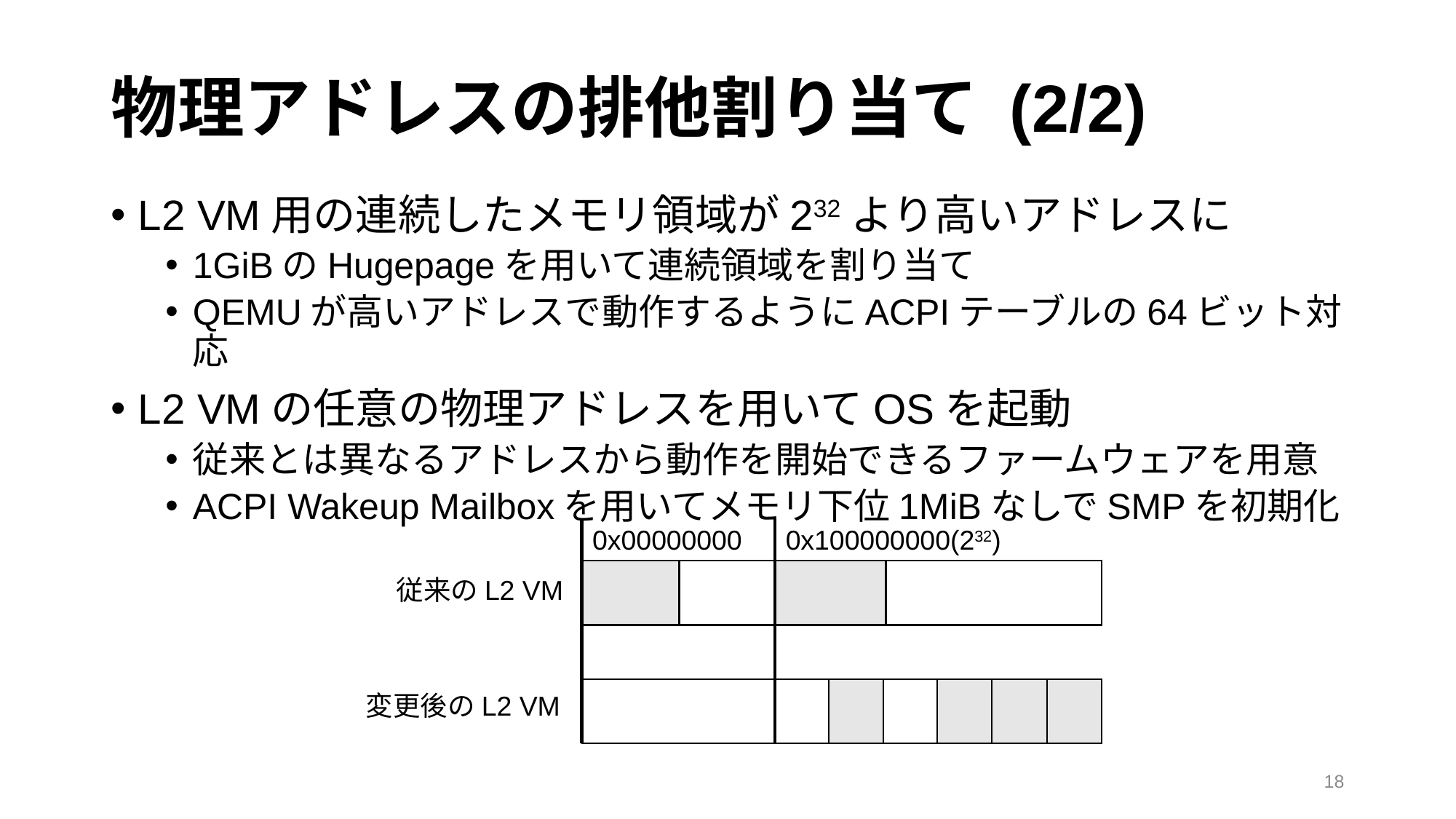

# 物理アドレスの排他割り当て (2/2)
L2 VM用の連続したメモリ領域が232より高いアドレスに
1GiBのHugepageを用いて連続領域を割り当て
QEMUが高いアドレスで動作するようにACPIテーブルの64ビット対応
L2 VMの任意の物理アドレスを用いてOSを起動
従来とは異なるアドレスから動作を開始できるファームウェアを用意
ACPI Wakeup Mailboxを用いてメモリ下位1MiBなしでSMPを初期化

0x00000000
0x100000000(232)

従来のL2 VM

変更後のL2 VM
18